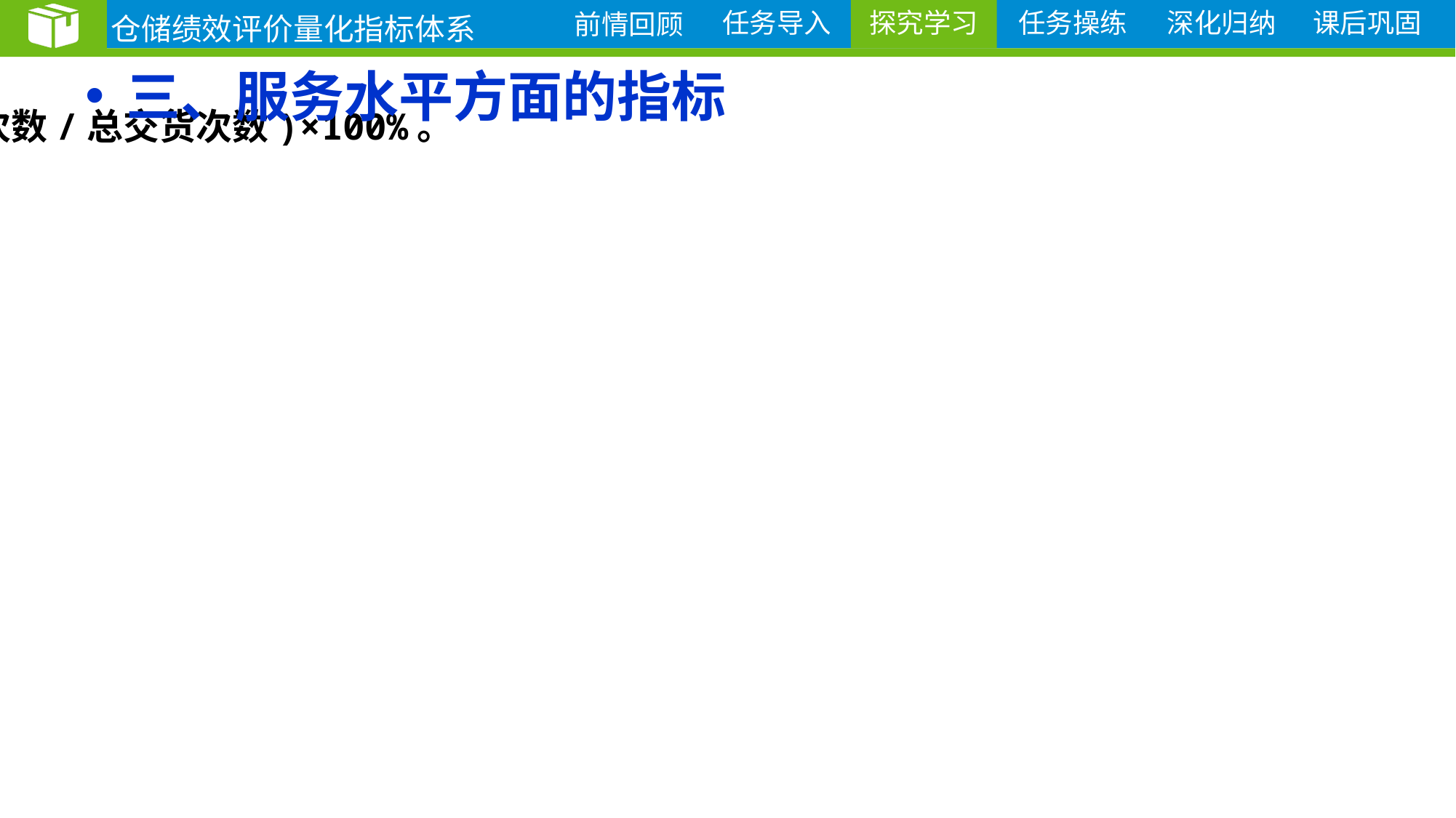

仓储绩效评价量化指标体系
探究学习
# 三、服务水平方面的指标
（三）准时交货率
1．计算公式
  准时交货率＝(准时交货次数/总交货次数)×100%。
2．应用目的
     用来评价发货的及时性。
（四）货损货差赔偿费率
1．计算公式
   货损货差赔偿费率
     ＝(货损货差赔偿费总额/同期业务收入总额)×100%。
2．应用目的
     反映出货作业的精确度。